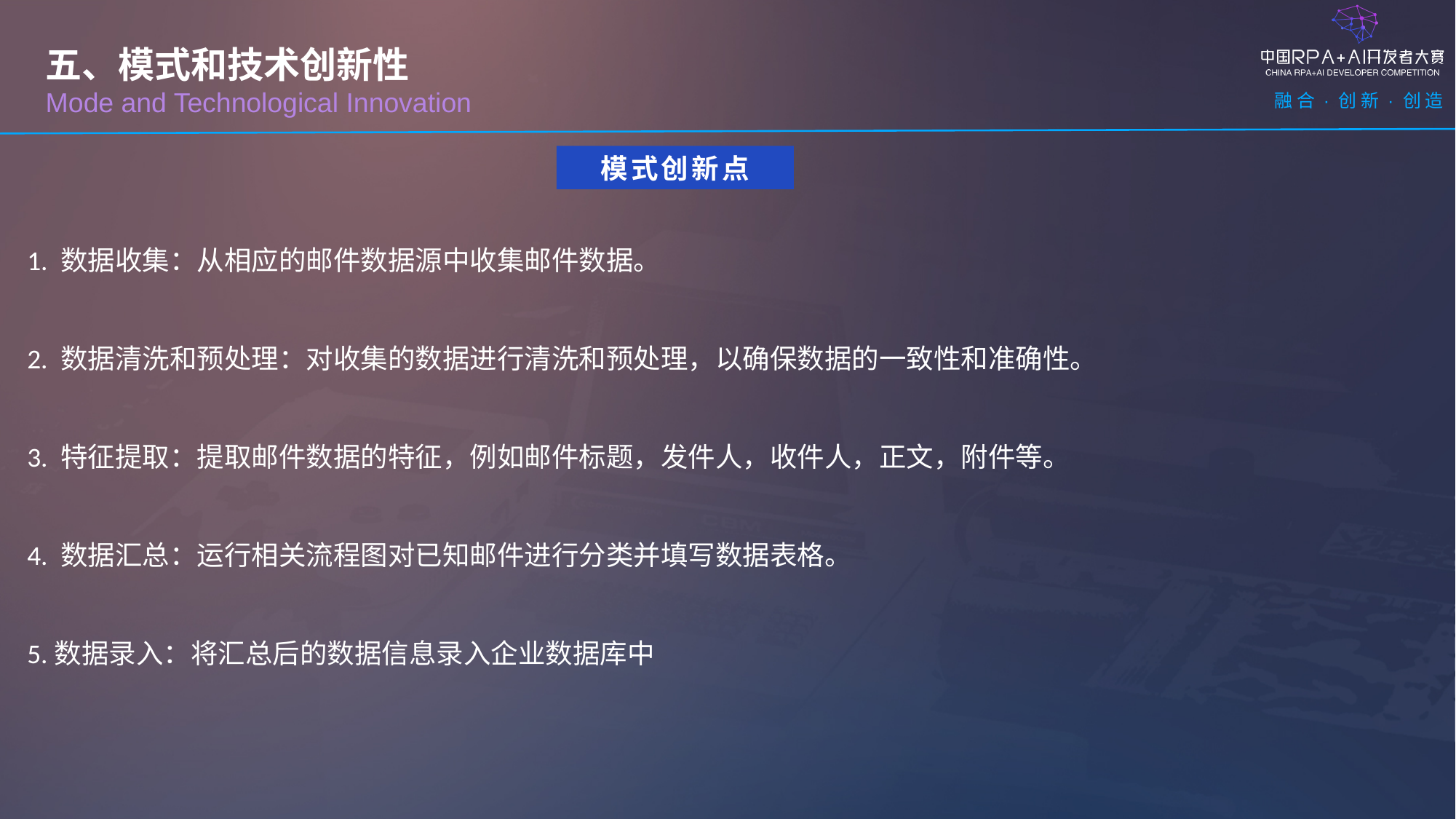

五、模式和技术创新性
Mode and Technological Innovation
模式创新点
1. 数据收集：从相应的邮件数据源中收集邮件数据。

2. 数据清洗和预处理：对收集的数据进行清洗和预处理，以确保数据的一致性和准确性。

3. 特征提取：提取邮件数据的特征，例如邮件标题，发件人，收件人，正文，附件等。

4. 数据汇总：运行相关流程图对已知邮件进行分类并填写数据表格。

5.数据录入：将汇总后的数据信息录入企业数据库中